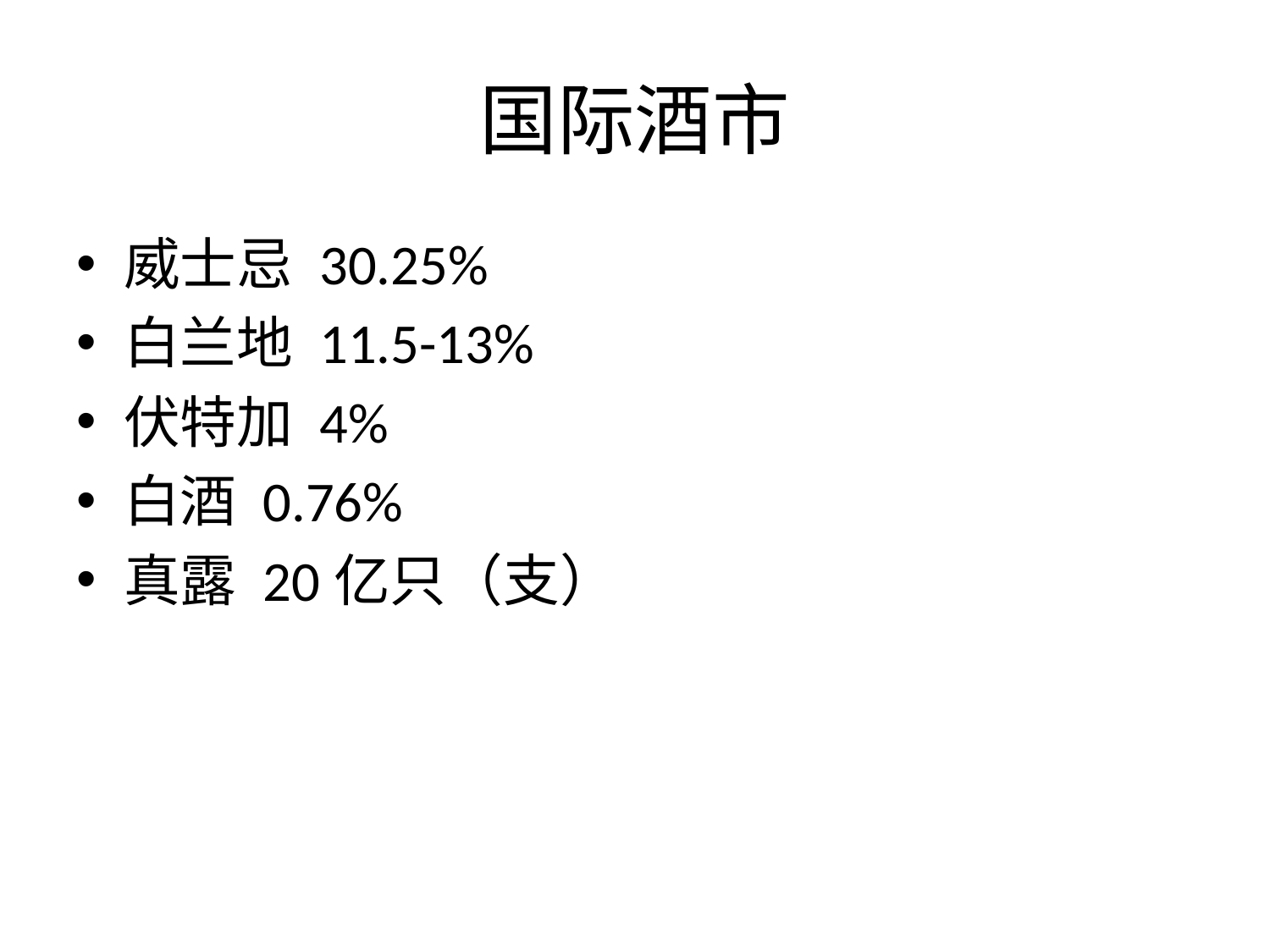

# 国际酒市
威士忌 30.25%
白兰地 11.5-13%
伏特加 4%
白酒 0.76%
真露 20亿只（支）